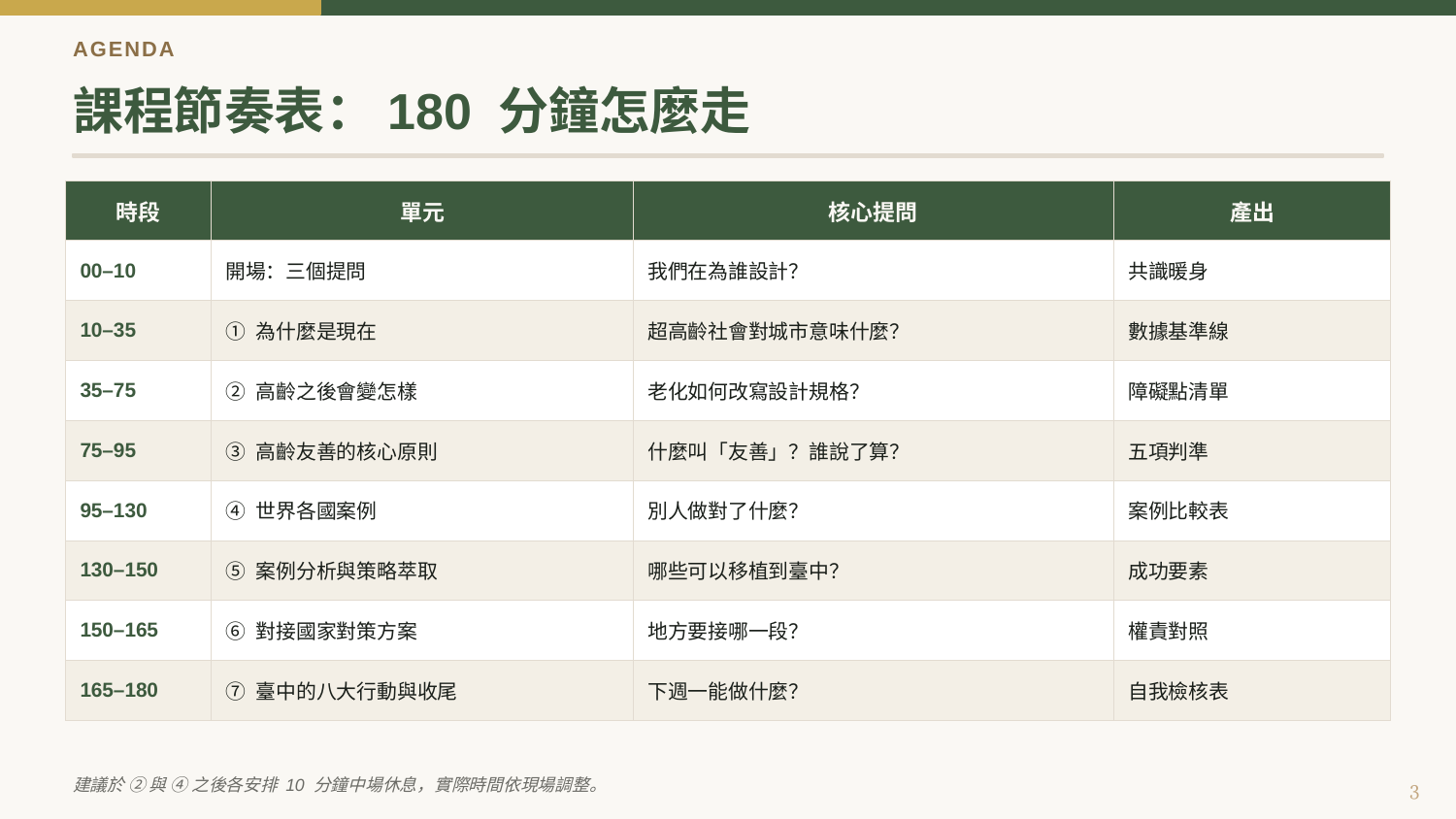

AGENDA
課程節奏表：180 分鐘怎麼走

| 時段 | 單元 | 核心提問 | 產出 |
| --- | --- | --- | --- |
| 00–10 | 開場：三個提問 | 我們在為誰設計？ | 共識暖身 |
| 10–35 | ① 為什麼是現在 | 超高齡社會對城市意味什麼？ | 數據基準線 |
| 35–75 | ② 高齡之後會變怎樣 | 老化如何改寫設計規格？ | 障礙點清單 |
| 75–95 | ③ 高齡友善的核心原則 | 什麼叫「友善」？誰說了算？ | 五項判準 |
| 95–130 | ④ 世界各國案例 | 別人做對了什麼？ | 案例比較表 |
| 130–150 | ⑤ 案例分析與策略萃取 | 哪些可以移植到臺中？ | 成功要素 |
| 150–165 | ⑥ 對接國家對策方案 | 地方要接哪一段？ | 權責對照 |
| 165–180 | ⑦ 臺中的八大行動與收尾 | 下週一能做什麼？ | 自我檢核表 |
建議於 ② 與 ④ 之後各安排 10 分鐘中場休息，實際時間依現場調整。
3